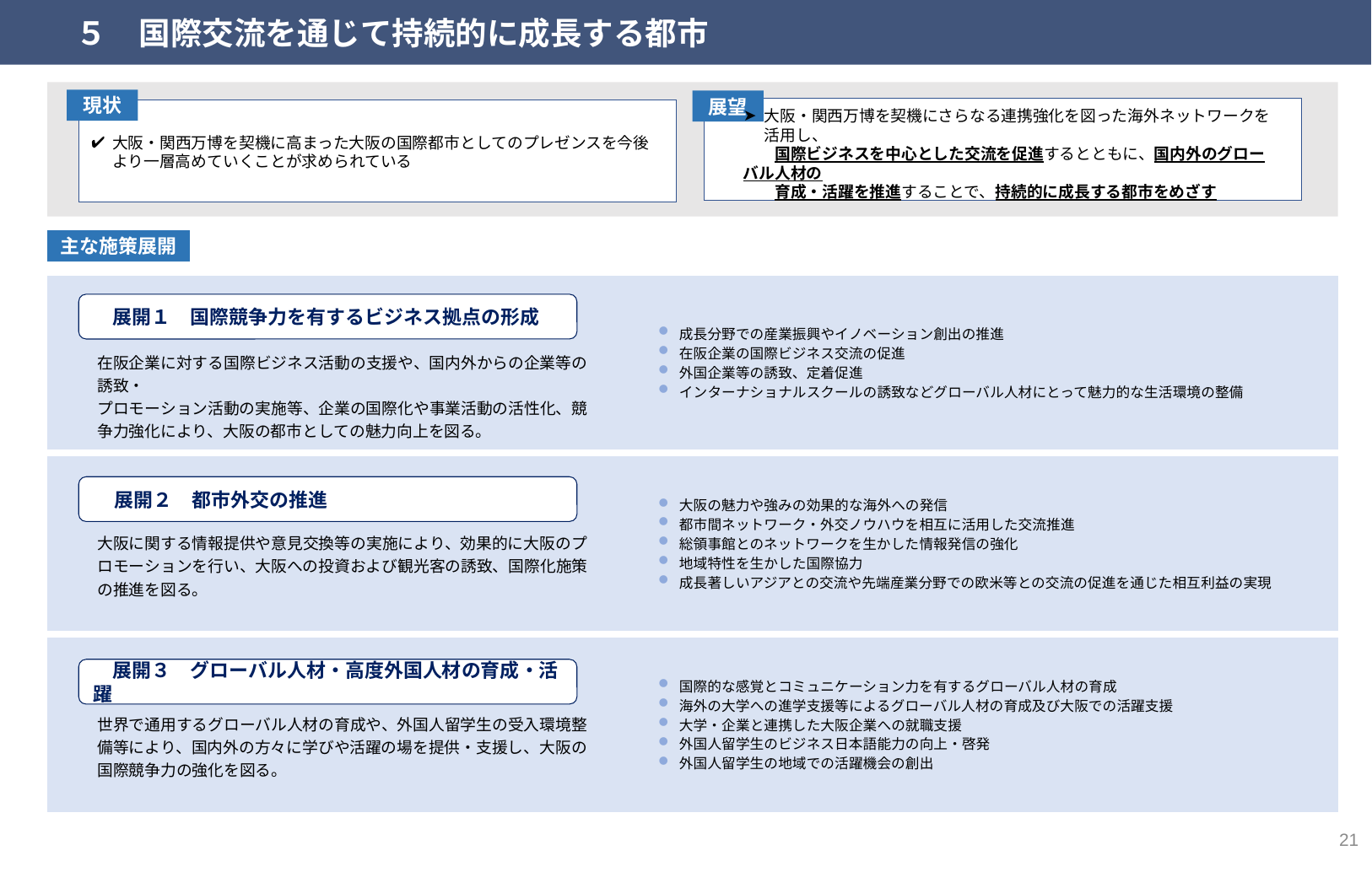

５　国際交流を通じて持続的に成長する都市

現状
展望

大阪・関西万博を契機にさらなる連携強化を図った海外ネットワークを活用し、
　　国際ビジネスを中心とした交流を促進するとともに、国内外のグローバル人材の
　　育成・活躍を推進することで、持続的に成長する都市をめざす
大阪・関西万博を契機に高まった大阪の国際都市としてのプレゼンスを今後より一層高めていくことが求められている
主な施策展開
| 在阪企業に対する国際ビジネス活動の支援や、国内外からの企業等の誘致・ プロモーション活動の実施等、企業の国際化や事業活動の活性化、競争力強化により、大阪の都市としての魅力向上を図る。 | 成長分野での産業振興やイノベーション創出の推進 在阪企業の国際ビジネス交流の促進 外国企業等の誘致、定着促進 インターナショナルスクールの誘致などグローバル人材にとって魅力的な生活環境の整備 |
| --- | --- |
|  |  |
| 大阪に関する情報提供や意見交換等の実施により、効果的に大阪のプロモーションを行い、大阪への投資および観光客の誘致、国際化施策の推進を図る。 | 大阪の魅力や強みの効果的な海外への発信 都市間ネットワーク・外交ノウハウを相互に活用した交流推進 総領事館とのネットワークを生かした情報発信の強化 地域特性を生かした国際協力 成長著しいアジアとの交流や先端産業分野での欧米等との交流の促進を通じた相互利益の実現 |
|  |  |
| 世界で通用するグローバル人材の育成や、外国人留学生の受入環境整備等により、国内外の方々に学びや活躍の場を提供・支援し、大阪の国際競争力の強化を図る。 | 国際的な感覚とコミュニケーション力を有するグローバル人材の育成 海外の大学への進学支援等によるグローバル人材の育成及び大阪での活躍支援 大学・企業と連携した大阪企業への就職支援 外国人留学生のビジネス日本語能力の向上・啓発 外国人留学生の地域での活躍機会の創出 |
　展開１　国際競争力を有するビジネス拠点の形成
　展開２　都市外交の推進
　展開３　グローバル人材・高度外国人材の育成・活躍
21